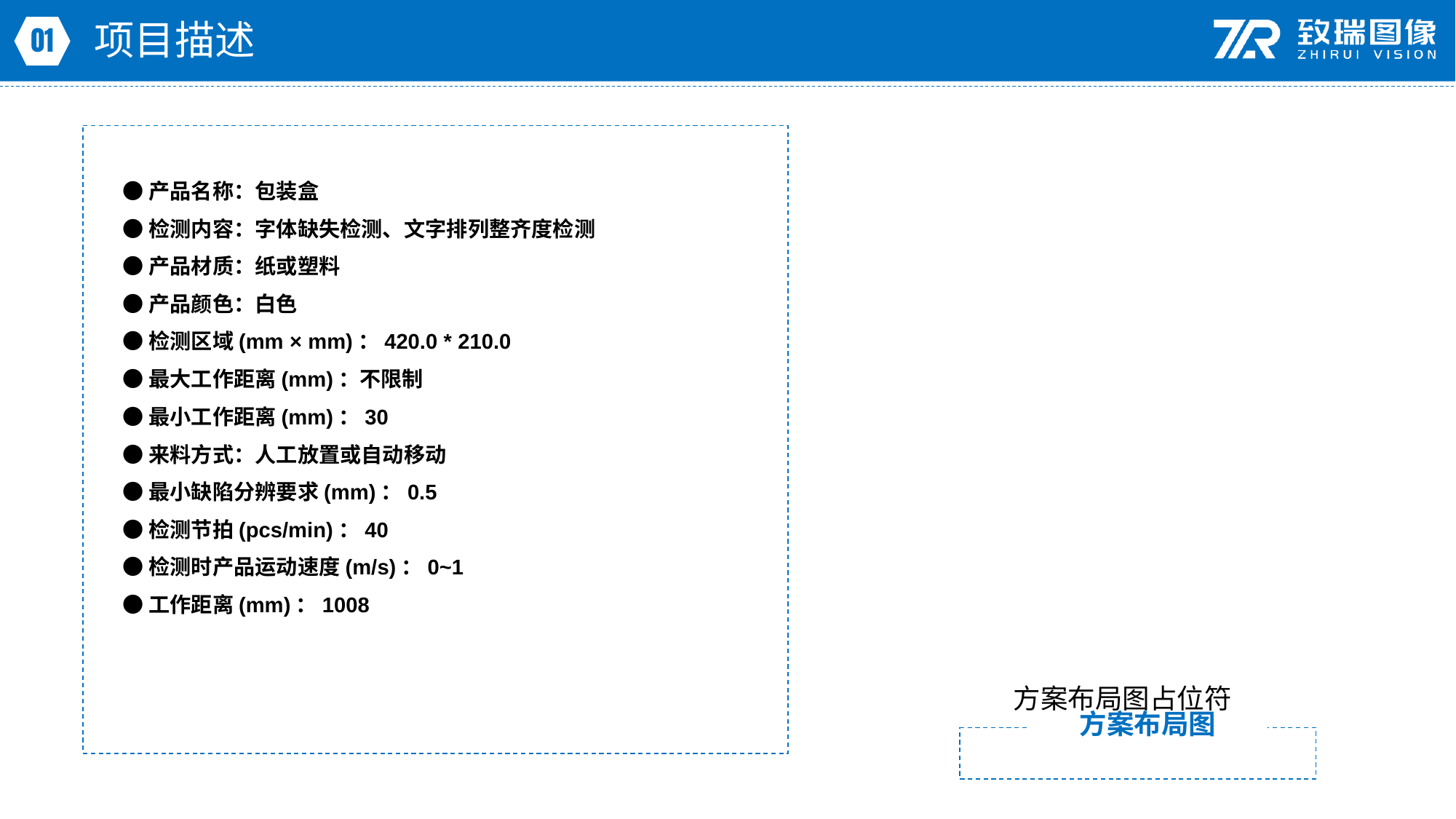

项目描述
01

●产品名称：包装盒
●检测内容：字体缺失检测、文字排列整齐度检测
●产品材质：纸或塑料
●产品颜色：白色
●检测区域(mm × mm)：420.0 * 210.0
●最大工作距离(mm)：不限制
●最小工作距离(mm)：30
●来料方式：人工放置或自动移动
●最小缺陷分辨要求(mm)：0.5
●检测节拍(pcs/min)：40
●检测时产品运动速度(m/s)：0~1
●工作距离(mm)：1008
方案布局图占位符
方案布局图